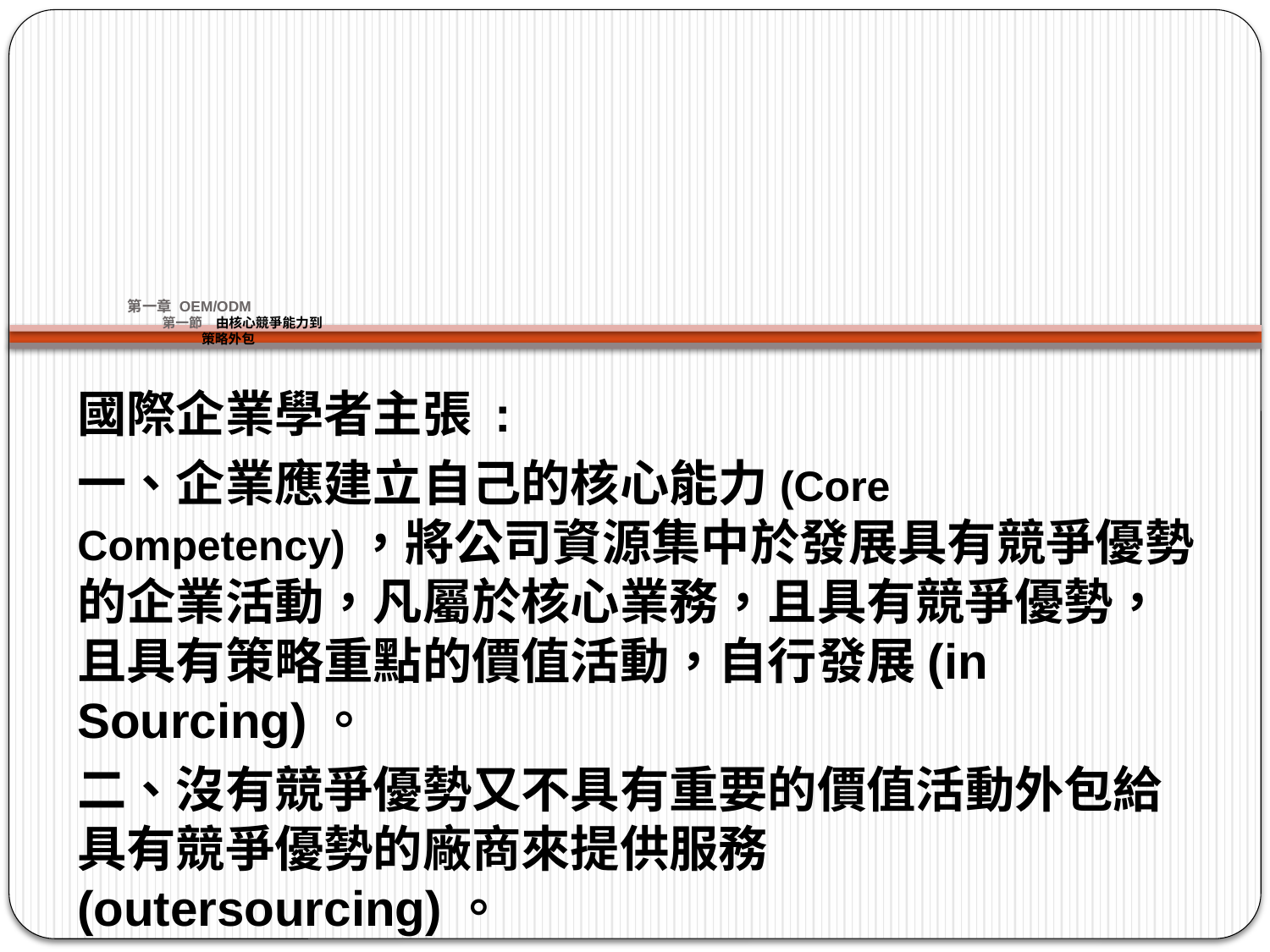

# 第一章  OEM/ODM 第一節　由核心競爭能力到 策略外包
國際企業學者主張 :
一、企業應建立自己的核心能力(Core    Competency)，將公司資源集中於發展具有競爭優勢的企業活動，凡屬於核心業務，且具有競爭優勢，且具有策略重點的價值活動，自行發展(in Sourcing)。
二、沒有競爭優勢又不具有重要的價值活動外包給具有競爭優勢的廠商來提供服務(outersourcing)。
三、因此OEM/ODM就甚為流行。